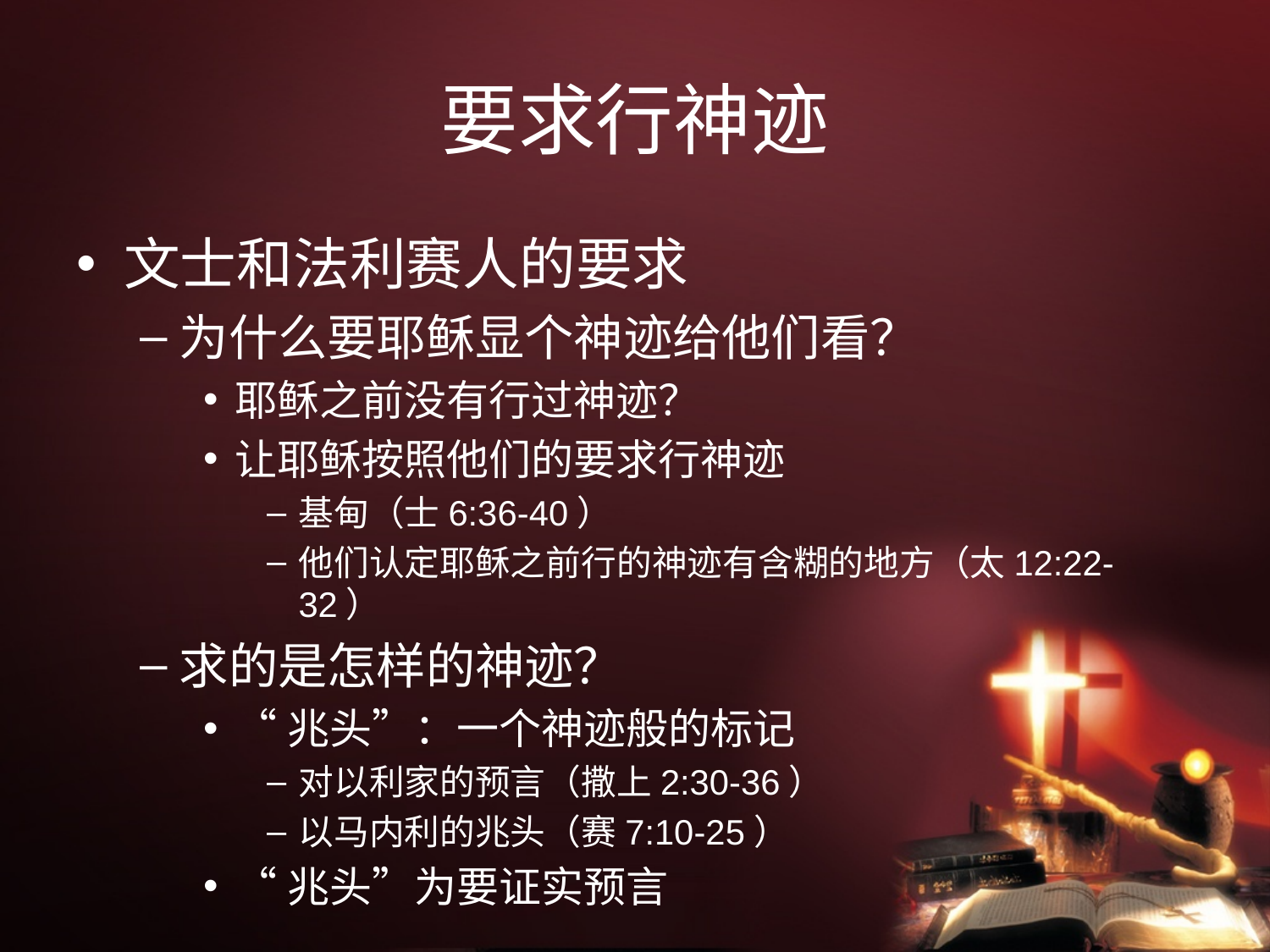

# 要求行神迹
文士和法利赛人的要求
为什么要耶稣显个神迹给他们看？
耶稣之前没有行过神迹？
让耶稣按照他们的要求行神迹
基甸（士6:36-40）
他们认定耶稣之前行的神迹有含糊的地方（太12:22-32）
求的是怎样的神迹？
“兆头”：一个神迹般的标记
对以利家的预言（撒上2:30-36）
以马内利的兆头（赛7:10-25）
“兆头”为要证实预言